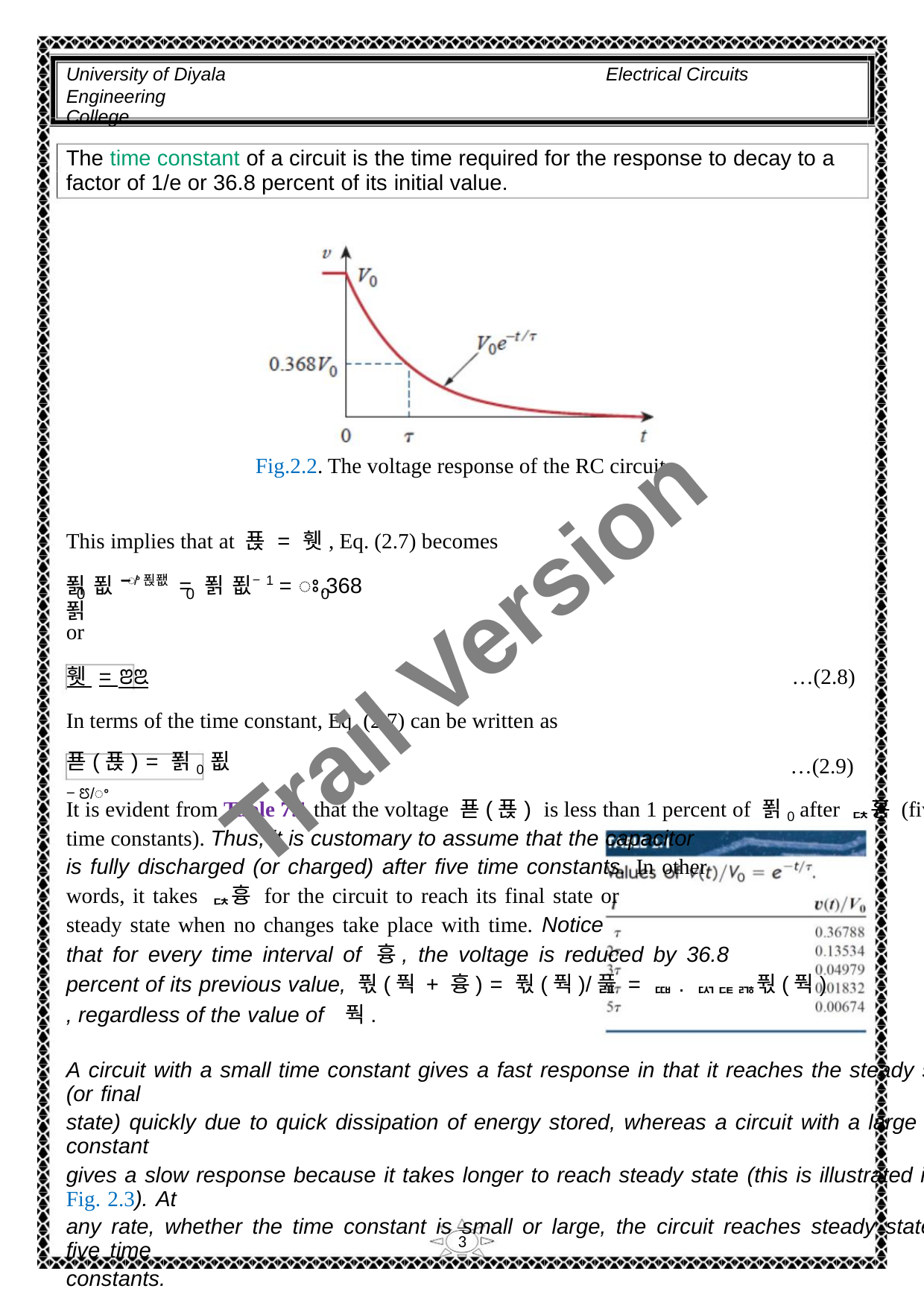

University of Diyala
Engineering College
Electrical Circuits
The time constant of a circuit is the time required for the response to decay to a
factor of 1/e or 36.8 percent of its initial value.
Fig.2.2. The voltage response of the RC circuit.
This implies that at 푡 = 휏, Eq. (2.7) becomes
푉 푒−ꢀ/푅퐶 = 푉 푒−1 = ꢁ.368푉
0
0
0
Trail Version
Trail Version
Trail Version
Trail Version
Trail Version
Trail Version
Trail Version
Trail Version
Trail Version
Trail Version
Trail Version
Trail Version
Trail Version
or
휏 = ꢂꢃ
…(2.8)
…(2.9)
In terms of the time constant, Eq. (2.7) can be written as
푣(푡) = 푉0푒−ꢄ/ꢀ
It is evident from Table 7.1 that the voltage 푣(푡) is less than 1 percent of 푉0 after ퟓ흉 (five
time constants). Thus, it is customary to assume that the capacitor
is fully discharged (or charged) after five time constants. In other
words, it takes ퟓ흉 for the circuit to reach its final state or
steady state when no changes take place with time. Notice
that for every time interval of 흉, the voltage is reduced by 36.8
percent of its previous value, 풗(풕 + 흉) = 풗(풕)/풆 = ퟎ. ퟑퟔퟖ풗(풕)
, regardless of the value of 풕.
A circuit with a small time constant gives a fast response in that it reaches the steady state (or final
state) quickly due to quick dissipation of energy stored, whereas a circuit with a large time constant
gives a slow response because it takes longer to reach steady state (this is illustrated in Fig. 2.3). At
any rate, whether the time constant is small or large, the circuit reaches steady state in five time
constants.
3